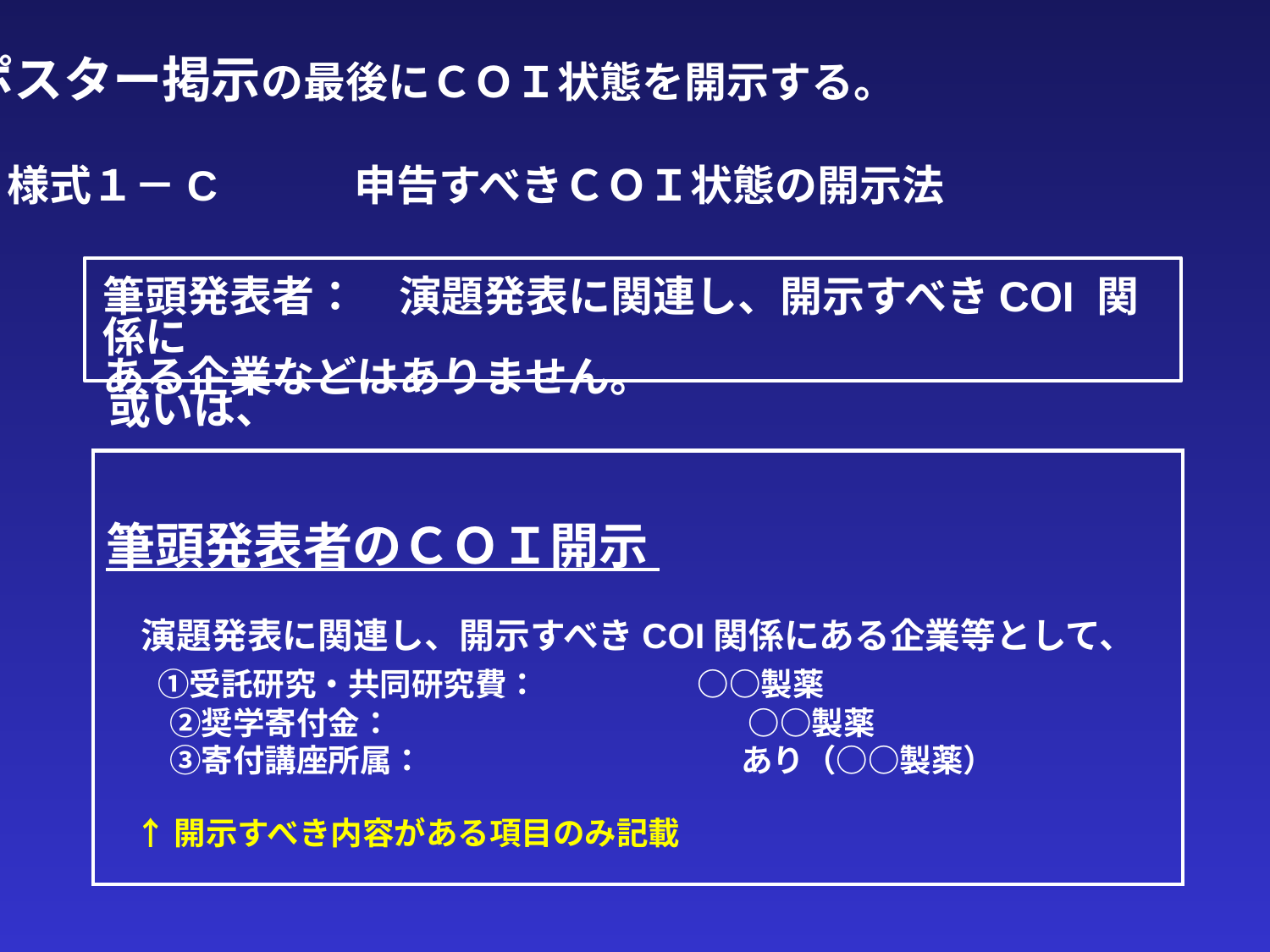

ポスター掲示の最後にＣＯＩ状態を開示する。

　様式１－C　　　申告すべきＣＯＩ状態の開示法

筆頭発表者：　演題発表に関連し、開示すべきCOI 関係に
ある企業などはありません。
或いは、

筆頭発表者のＣＯＩ開示

　演題発表に関連し、開示すべきCOI関係にある企業等として、
　 ①受託研究・共同研究費：　　　　　○○製薬
　　②奨学寄付金：　 　　　　　　　　　　○○製薬
　　③寄付講座所属：　　　　　　　　　　あり（○○製薬）

    ↑開示すべき内容がある項目のみ記載